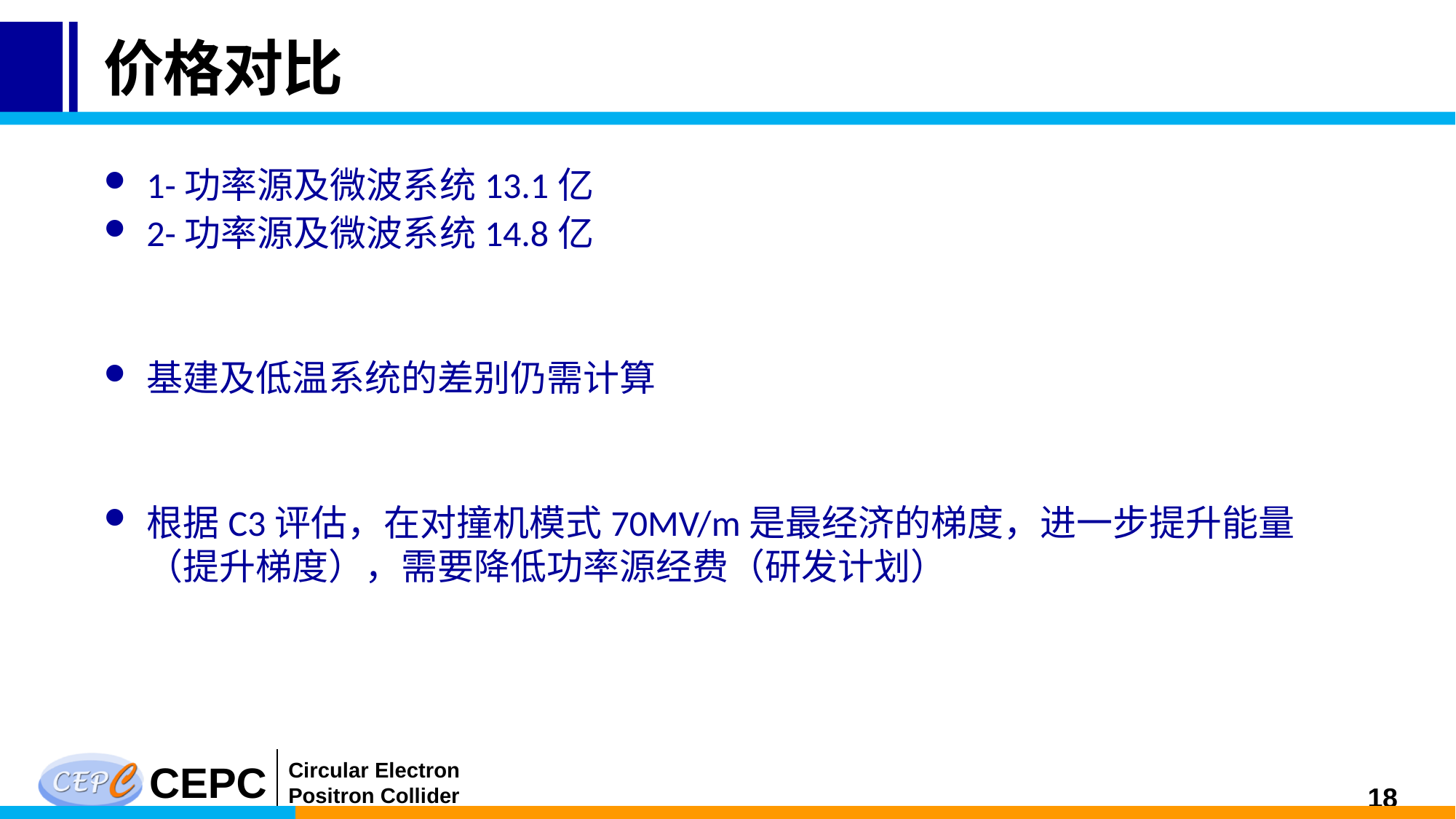

# 价格对比
1-功率源及微波系统13.1亿
2-功率源及微波系统14.8亿

基建及低温系统的差别仍需计算

根据C3评估，在对撞机模式70MV/m是最经济的梯度，进一步提升能量（提升梯度），需要降低功率源经费（研发计划）